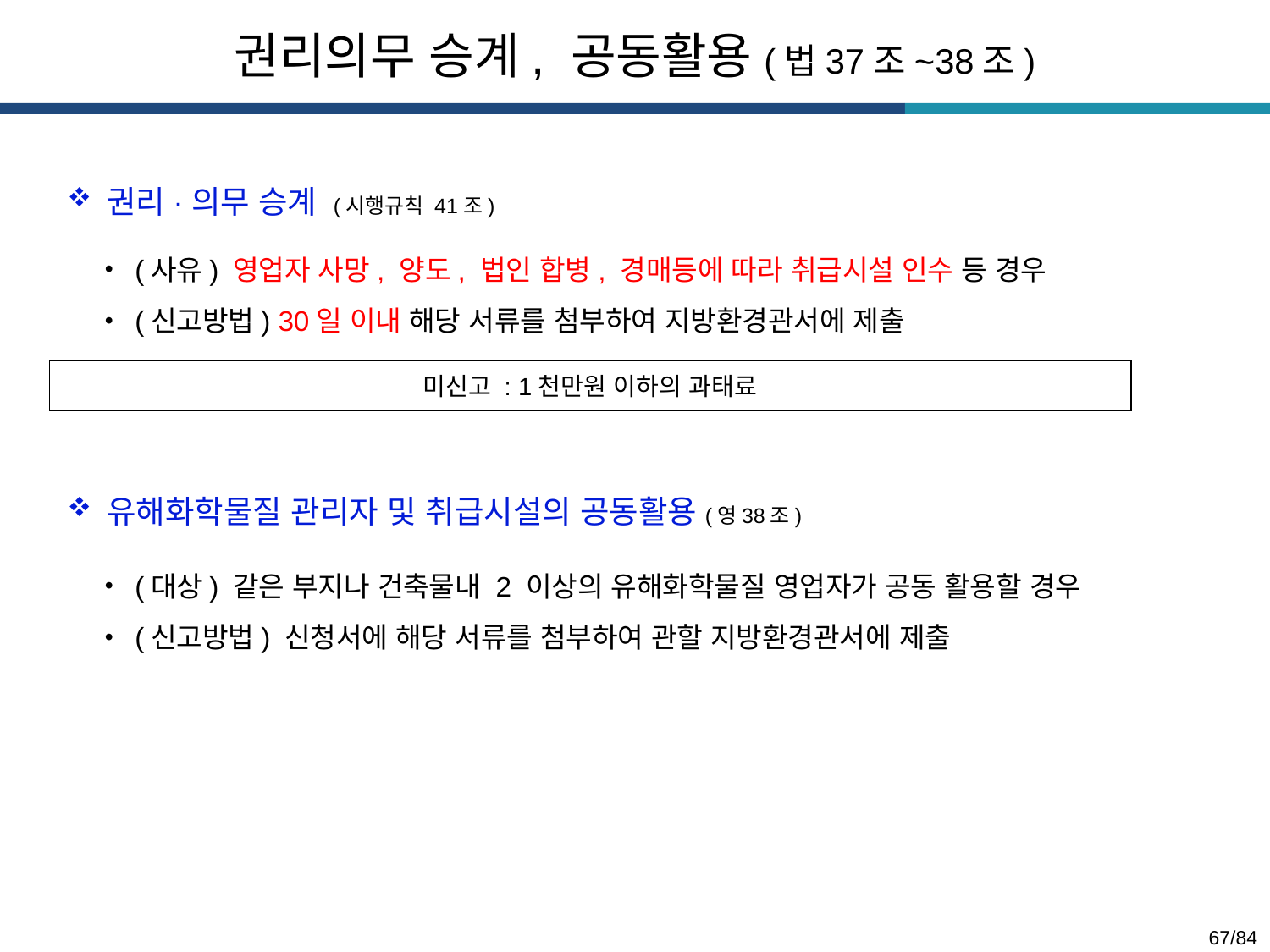

권리의무 승계, 공동활용(법37조~38조)
권리·의무 승계 (시행규칙 41조)
(사유) 영업자 사망, 양도, 법인 합병, 경매등에 따라 취급시설 인수 등 경우
(신고방법) 30일 이내 해당 서류를 첨부하여 지방환경관서에 제출
미신고 : 1천만원 이하의 과태료
유해화학물질 관리자 및 취급시설의 공동활용(영38조)
(대상) 같은 부지나 건축물내 2 이상의 유해화학물질 영업자가 공동 활용할 경우
(신고방법) 신청서에 해당 서류를 첨부하여 관할 지방환경관서에 제출